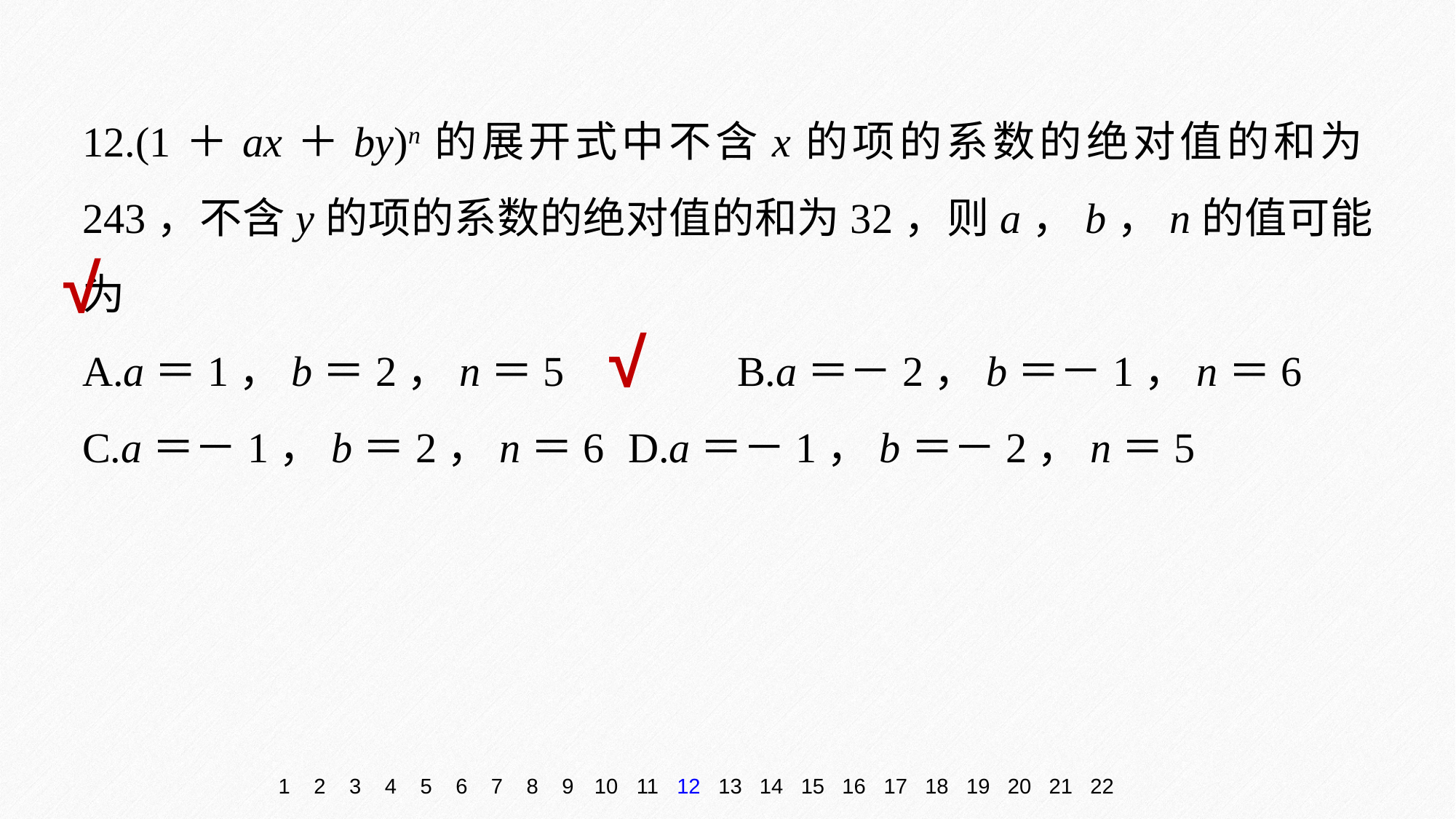

12.(1＋ax＋by)n的展开式中不含x的项的系数的绝对值的和为243，不含y的项的系数的绝对值的和为32，则a，b，n的值可能为
A.a＝1，b＝2，n＝5  		B.a＝－2，b＝－1，n＝6
C.a＝－1，b＝2，n＝6  	D.a＝－1，b＝－2，n＝5
√
√
1
2
3
4
5
6
7
8
9
10
11
12
13
14
15
16
17
18
19
20
21
22